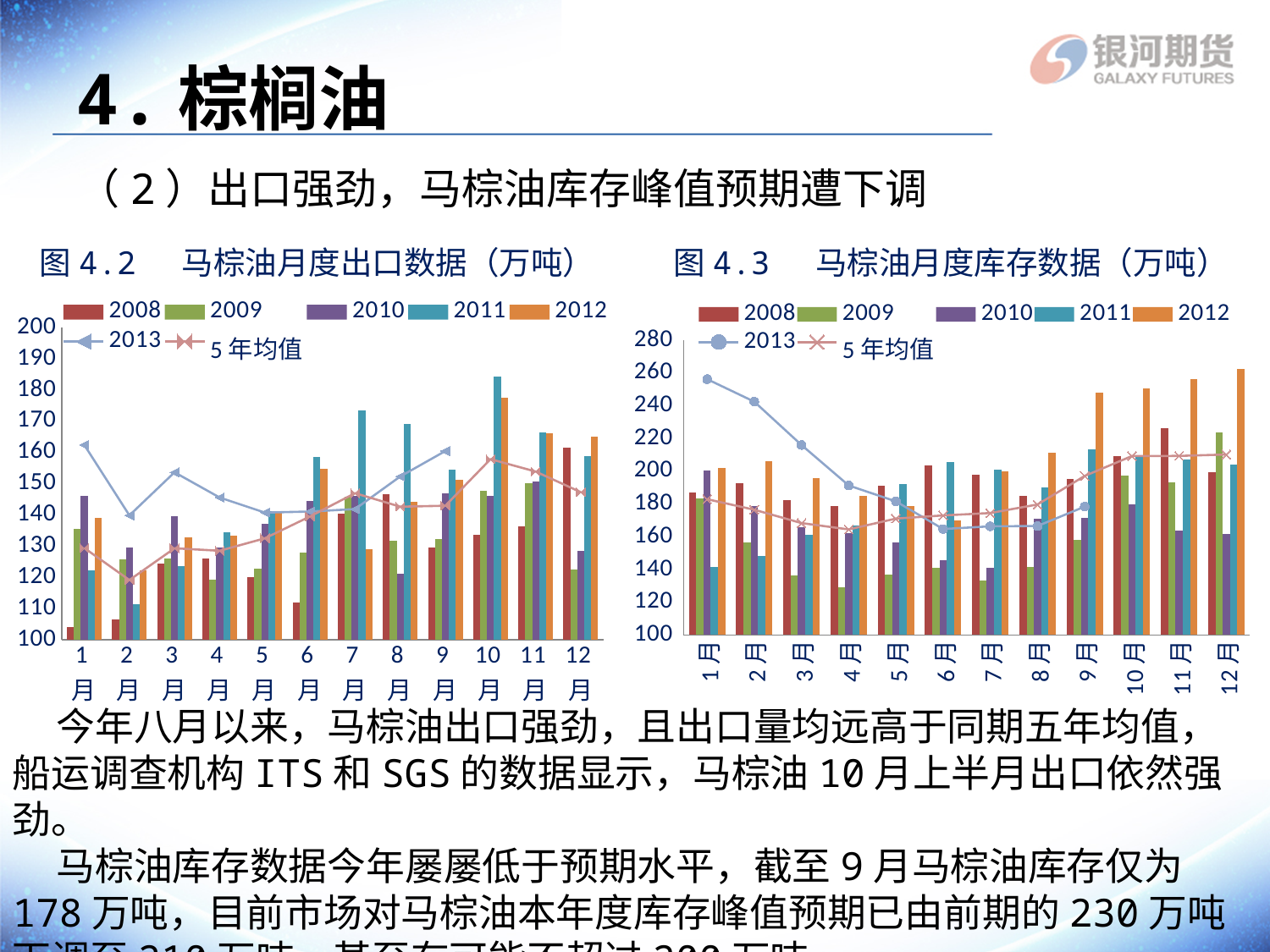

# 4.棕榈油
（2）出口强劲，马棕油库存峰值预期遭下调
图4.2  马棕油月度出口数据（万吨）
图4.3  马棕油月度库存数据（万吨）

### Chart

| Category | 2008 | 2009 | 2010 | 2011 | 2012 | 2013 | 5年均值 |
|---|---|---|---|---|---|---|---|
| 1月 | 104.0983 | 135.546 | 146.1795999999998 | 122.2067 | 139.1359 | 162.4999 | 129.4333 |
| 2月 | 106.5151 | 125.8535 | 129.54379999999998 | 111.4593 | 122.3511 | 139.8727 | 119.1445600000001 |
| 3月 | 124.4033 | 126.0805 | 139.6988 | 123.5261 | 132.95350000000002 | 153.69750000000002 | 129.3324400000004 |
| 4月 | 125.9884 | 119.35329999999999 | 129.5161 | 134.46800000000007 | 133.38130000000027 | 145.5954 | 128.54142000000004 |
| 5月 | 120.04900000000002 | 122.9 | 137.2736999999998 | 141.1314 | 141.2413 | 140.7746999999998 | 132.51907999999995 |
| 6月 | 112.0654 | 127.972 | 144.375 | 158.5039 | 154.72050000000002 | 141.11549999999997 | 139.52736000000004 |
| 7月 | 140.3570000000002 | 145.8649 | 145.98810000000023 | 173.5891 | 129.1581000000002 | 141.8961000000002 | 146.99144000000027 |
| 8月 | 146.7817 | 131.7679 | 121.134 | 169.3073000000002 | 144.3309 | 152.3508000000002 | 142.66436000000002 |
| 9月 | 129.6745999999998 | 132.30190000000007 | 146.88400000000001 | 154.59969999999998 | 151.3844000000002 | 160.5209 | 142.9689200000002 |
| 10月 | 133.5577 | 147.8485 | 146.10750000000002 | 184.3602000000002 | 177.71749999999997 | None | 157.91828 |
| 11月 | 136.2886 | 150.1506 | 150.6308 | 166.4591 | 166.1549 | None | 153.9368 |
| 12月 | 161.472 | 122.4353 | 128.5939 | 158.98830000000027 | 165.01919999999998 | None | 147.30174000000022 |

### Chart

| Category | 2008 | 2009 | 2010 | 2011 | 2012 | 2013 | 5年均值 |
|---|---|---|---|---|---|---|---|
| 1月 | 187.278 | 183.2907 | 200.4006 | 141.8456 | 202.0881000000002 | 256.3345 | 182.9806 |
| 2月 | 192.7549 | 156.5592 | 179.0242 | 148.1169 | 206.16979999999998 | 242.5849 | 176.525 |
| 3月 | 182.4453 | 136.5615 | 165.7559 | 161.41850000000002 | 195.66899999999998 | 216.08100000000007 | 168.37004000000007 |
| 4月 | 178.9799 | 129.2202 | 162.2603 | 167.0792 | 185.07309999999998 | 191.3531 | 164.52254000000022 |
| 5月 | 191.336 | 137.10379999999998 | 156.3738 | 192.26549999999997 | 178.5714 | 181.6343 | 171.1301 |
| 6月 | 203.39140000000023 | 141.0222000000002 | 145.45170000000007 | 205.4708 | 169.91449999999998 | 164.7604 | 173.0501200000002 |
| 7月 | 197.7396999999998 | 133.27419999999998 | 140.92520000000007 | 200.87040000000007 | 199.9093 | 166.3788 | 174.54375999999982 |
| 8月 | 184.8788 | 141.64489999999998 | 170.97349999999997 | 189.98130000000026 | 211.2796999999998 | 166.5592 | 179.75164 |
| 9月 | 195.13989999999998 | 157.9299 | 171.39260000000004 | 213.35150000000004 | 248.09900000000002 | 178.4397 | 197.18258 |
| 10月 | 209.14069999999998 | 197.45260000000007 | 179.6035999999998 | 210.05780000000001 | 250.5173 | None | 209.3544000000002 |
| 11月 | 226.61559999999992 | 193.4613000000002 | 163.5685 | 207.0008 | 256.5745 | None | 209.44414 |
| 12月 | 199.471 | 223.8717 | 161.46710000000004 | 203.92240000000027 | 262.753 | None | 210.29704 |
    今年八月以来，马棕油出口强劲，且出口量均远高于同期五年均值，船运调查机构ITS和SGS的数据显示，马棕油10月上半月出口依然强劲。
    马棕油库存数据今年屡屡低于预期水平，截至9月马棕油库存仅为178万吨，目前市场对马棕油本年度库存峰值预期已由前期的230万吨下调至210万吨，甚至有可能不超过200万吨。